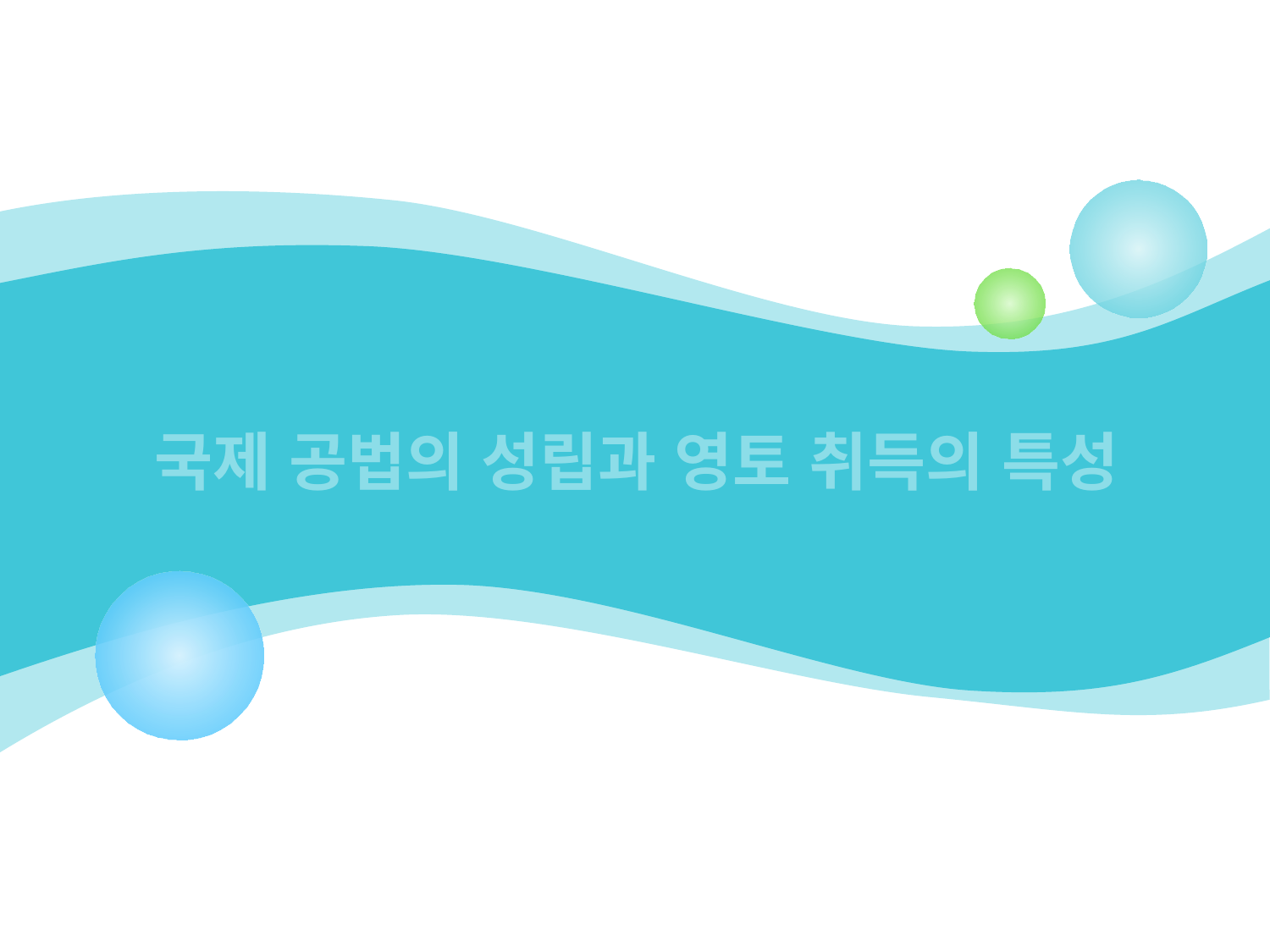

# 국제 공법의 성립과 영토 취득의 특성